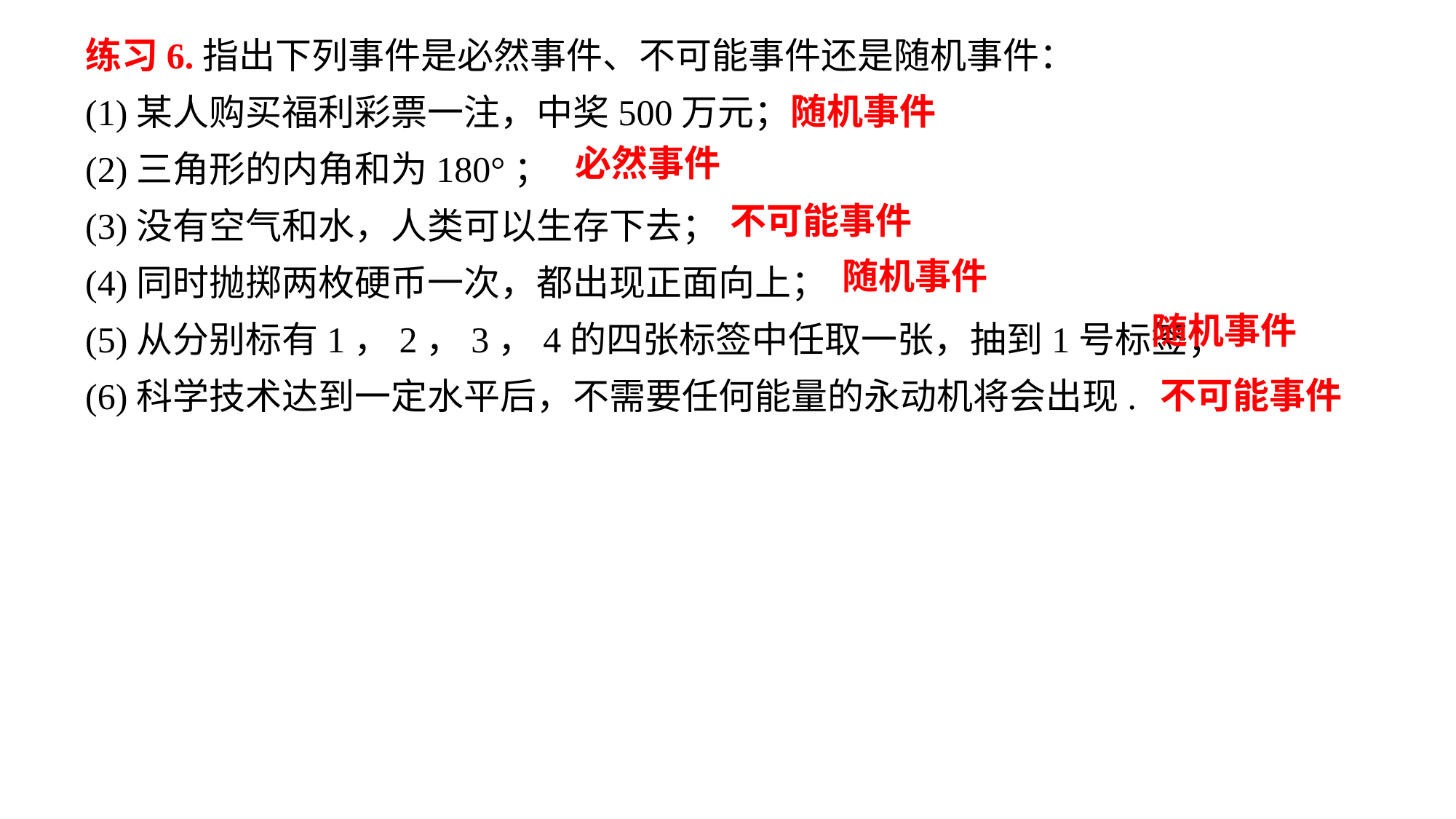

练习6.指出下列事件是必然事件、不可能事件还是随机事件：
(1)某人购买福利彩票一注，中奖500万元；
(2)三角形的内角和为180°；
(3)没有空气和水，人类可以生存下去；
(4)同时抛掷两枚硬币一次，都出现正面向上；
(5)从分别标有1，2，3，4的四张标签中任取一张，抽到1号标签；
(6)科学技术达到一定水平后，不需要任何能量的永动机将会出现.
随机事件
必然事件
不可能事件
随机事件
随机事件
不可能事件